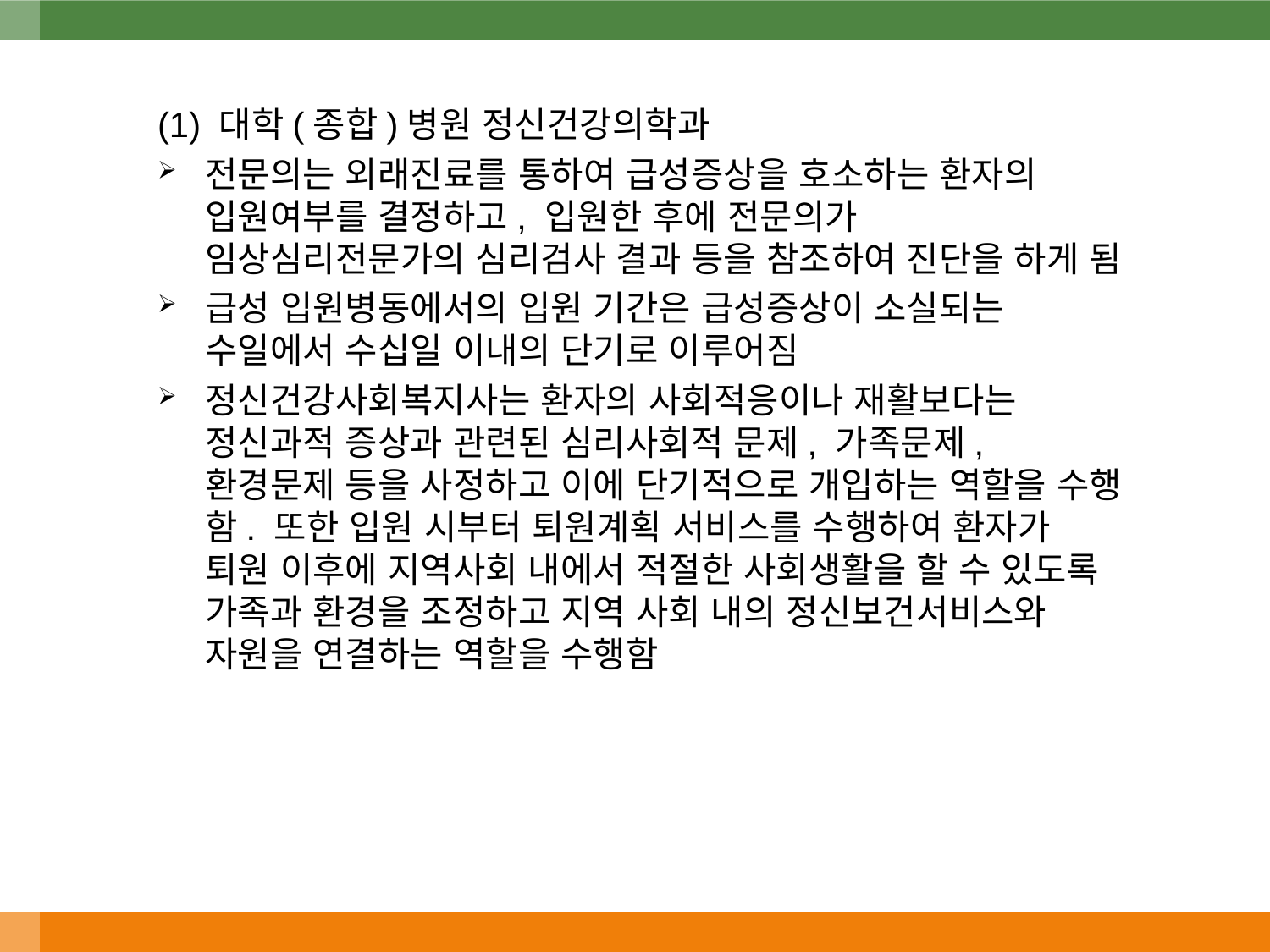

(1) 대학(종합)병원 정신건강의학과
전문의는 외래진료를 통하여 급성증상을 호소하는 환자의 입원여부를 결정하고, 입원한 후에 전문의가 임상심리전문가의 심리검사 결과 등을 참조하여 진단을 하게 됨
급성 입원병동에서의 입원 기간은 급성증상이 소실되는 수일에서 수십일 이내의 단기로 이루어짐
정신건강사회복지사는 환자의 사회적응이나 재활보다는 정신과적 증상과 관련된 심리사회적 문제, 가족문제, 환경문제 등을 사정하고 이에 단기적으로 개입하는 역할을 수행 함. 또한 입원 시부터 퇴원계획 서비스를 수행하여 환자가 퇴원 이후에 지역사회 내에서 적절한 사회생활을 할 수 있도록 가족과 환경을 조정하고 지역 사회 내의 정신보건서비스와 자원을 연결하는 역할을 수행함